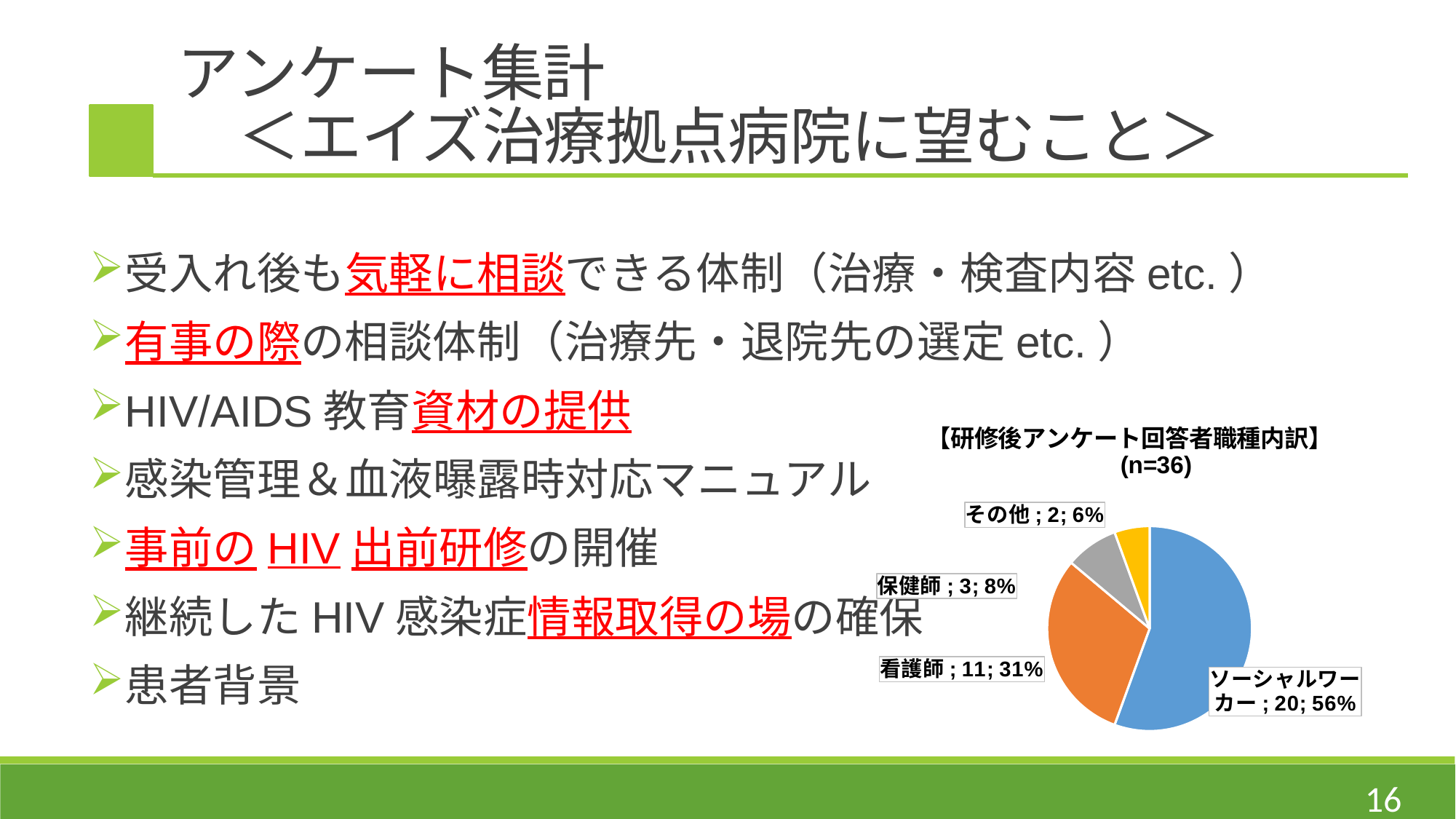

アンケート集計
　＜エイズ治療拠点病院に望むこと＞

受入れ後も気軽に相談できる体制（治療・検査内容etc.）
有事の際の相談体制（治療先・退院先の選定etc.）
HIV/AIDS教育資材の提供
感染管理＆血液曝露時対応マニュアル
事前のHIV出前研修の開催
継続したHIV感染症情報取得の場の確保
患者背景

### Chart:

| Category | 【研修後アンケート回答者職種内訳】　　(n=36) |
|---|---|
| ソーシャルワーカー | 20.0 |
| 看護師 | 11.0 |
| 保健師 | 3.0 |
| その他 | 2.0 |
16